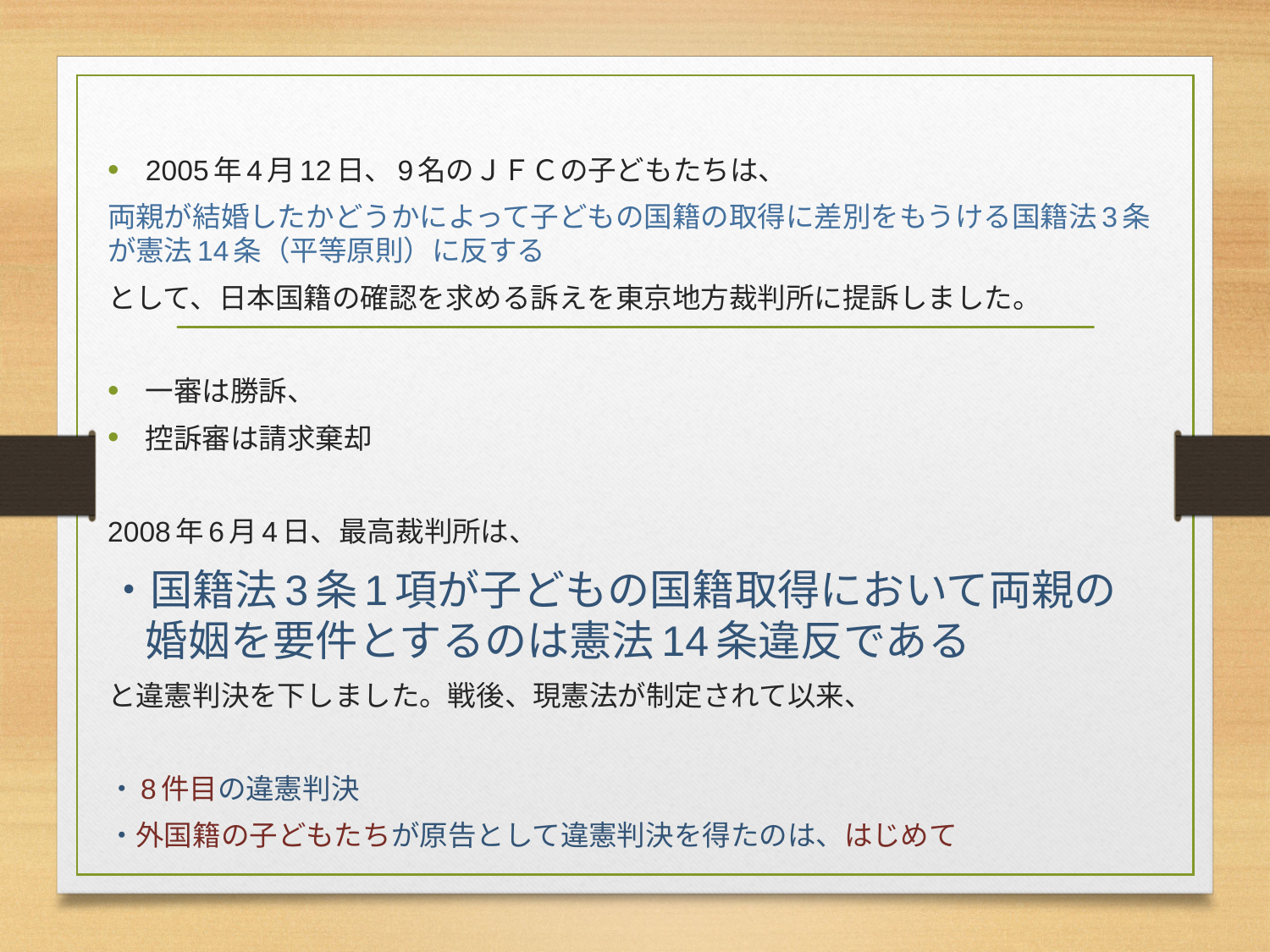

2005年4月12日、9名のＪＦＣの子どもたちは、
両親が結婚したかどうかによって子どもの国籍の取得に差別をもうける国籍法3条が憲法14条（平等原則）に反する
として、日本国籍の確認を求める訴えを東京地方裁判所に提訴しました。

一審は勝訴、
控訴審は請求棄却

2008年6月4日、最高裁判所は、
・国籍法3条1項が子どもの国籍取得において両親の婚姻を要件とするのは憲法14条違反である
と違憲判決を下しました。戦後、現憲法が制定されて以来、

・8件目の違憲判決
・外国籍の子どもたちが原告として違憲判決を得たのは、はじめて